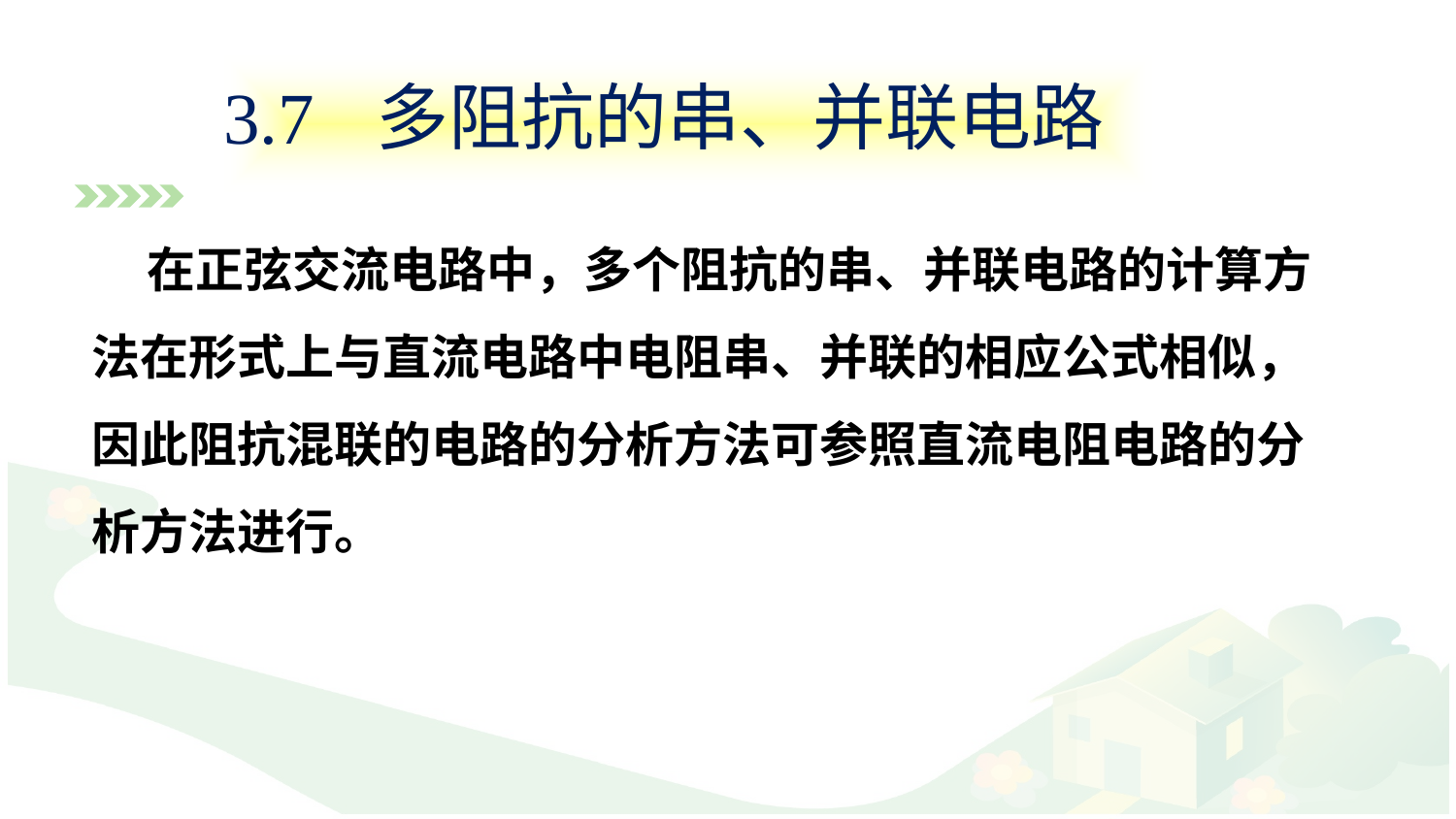

# 3.7 多阻抗的串、并联电路
    在正弦交流电路中，多个阻抗的串、并联电路的计算方法在形式上与直流电路中电阻串、并联的相应公式相似，因此阻抗混联的电路的分析方法可参照直流电阻电路的分析方法进行。